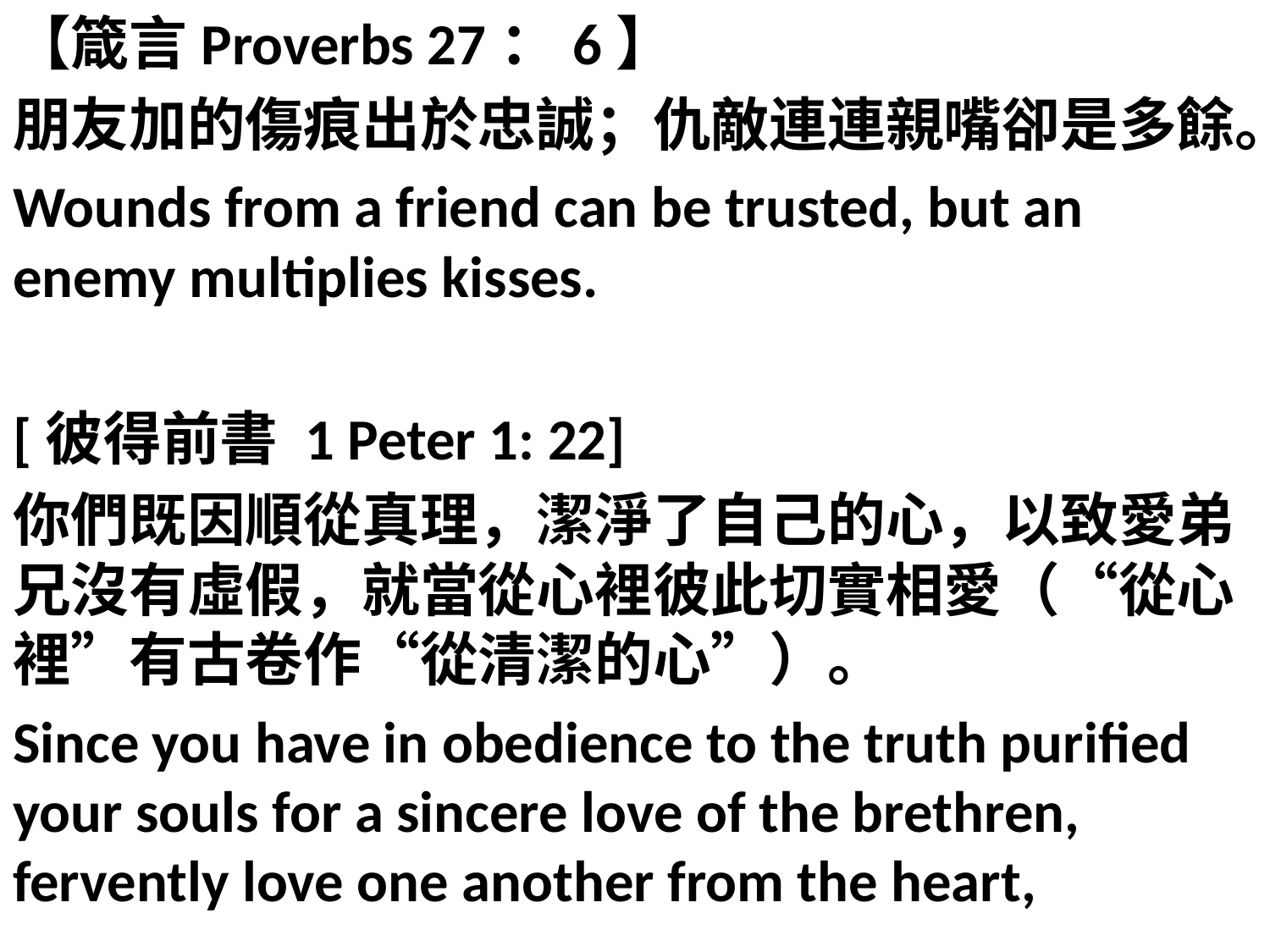

【箴言Proverbs 27：6】
朋友加的傷痕出於忠誠；仇敵連連親嘴卻是多餘。
Wounds from a friend can be trusted, but an enemy multiplies kisses.

[彼得前書 1 Peter 1: 22]
你們既因順從真理，潔淨了自己的心，以致愛弟兄沒有虛假，就當從心裡彼此切實相愛（“從心裡”有古卷作“從清潔的心”）。
Since you have in obedience to the truth purified your souls for a sincere love of the brethren, fervently love one another from the heart,